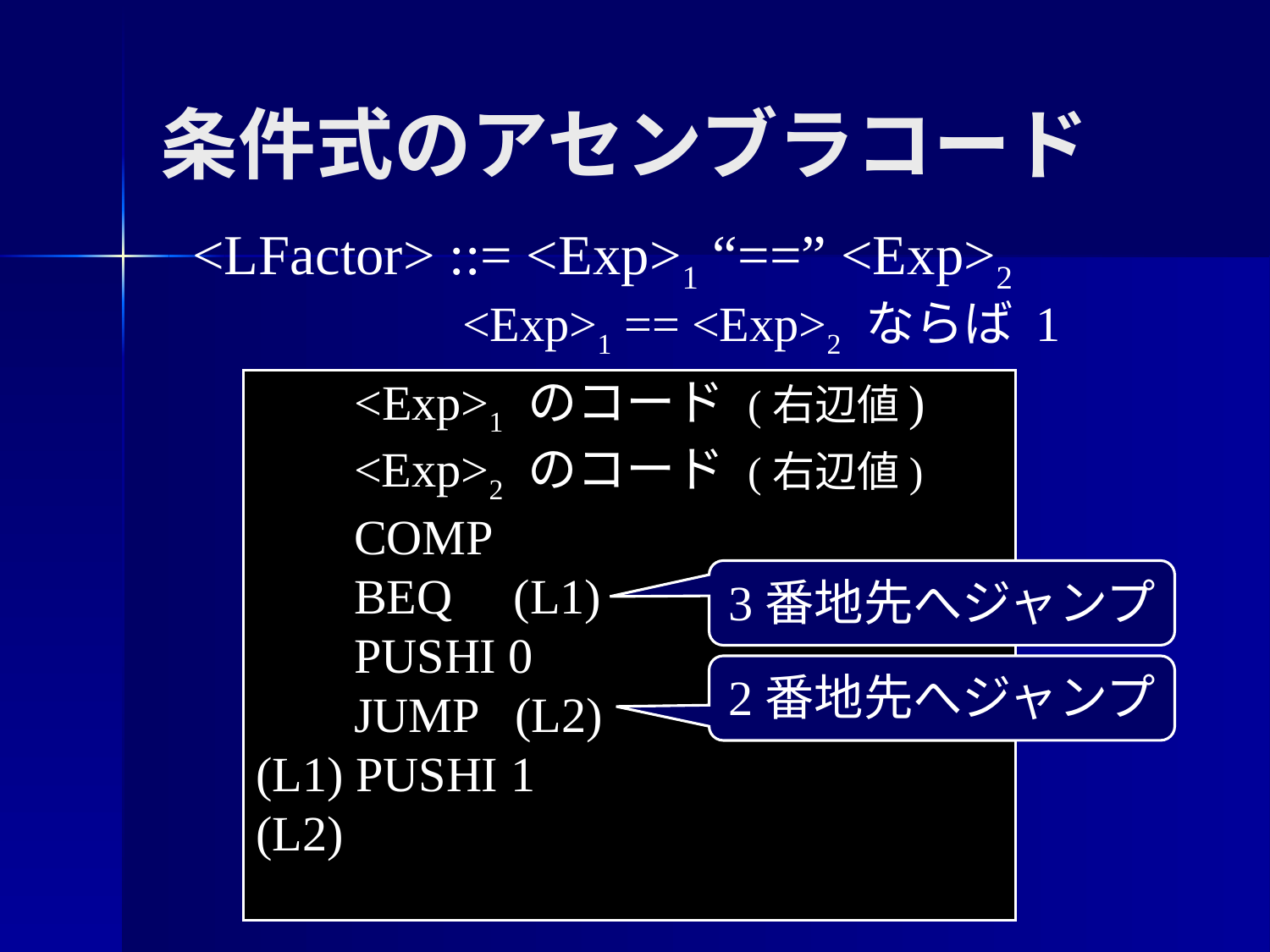

条件式のアセンブラコード
<LFactor> ::= <Exp>1 “==” <Exp>2
<Exp>1 == <Exp>2 ならば 1
        <Exp>1 のコード (右辺値)
        <Exp>2 のコード (右辺値)
        COMP
        BEQ     (L1)
        PUSHI 0
        JUMP   (L2)
(L1) PUSHI 1
(L2)

3番地先へジャンプ
2番地先へジャンプ